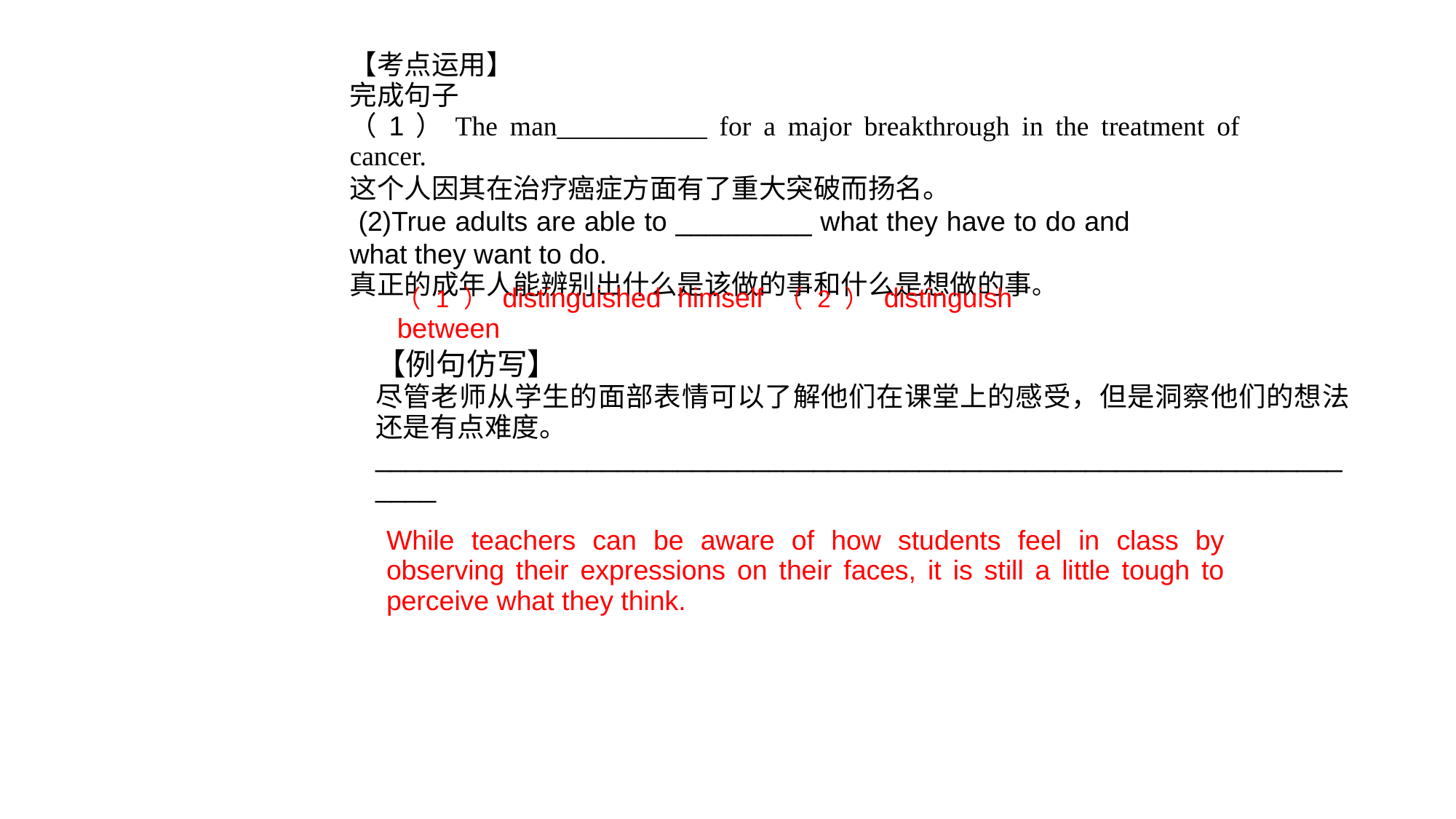

【考点运用】
完成句子
（1）The man___________ for a major breakthrough in the treatment of cancer.
这个人因其在治疗癌症方面有了重大突破而扬名。
 (2)True adults are able to _________ what they have to do and what they want to do.
真正的成年人能辨别出什么是该做的事和什么是想做的事。
（1）distinguished himself（2）distinguish between
【例句仿写】
尽管老师从学生的面部表情可以了解他们在课堂上的感受，但是洞察他们的想法还是有点难度。
____________________________________________________________________
While teachers can be aware of how students feel in class by observing their expressions on their faces, it is still a little tough to perceive what they think.